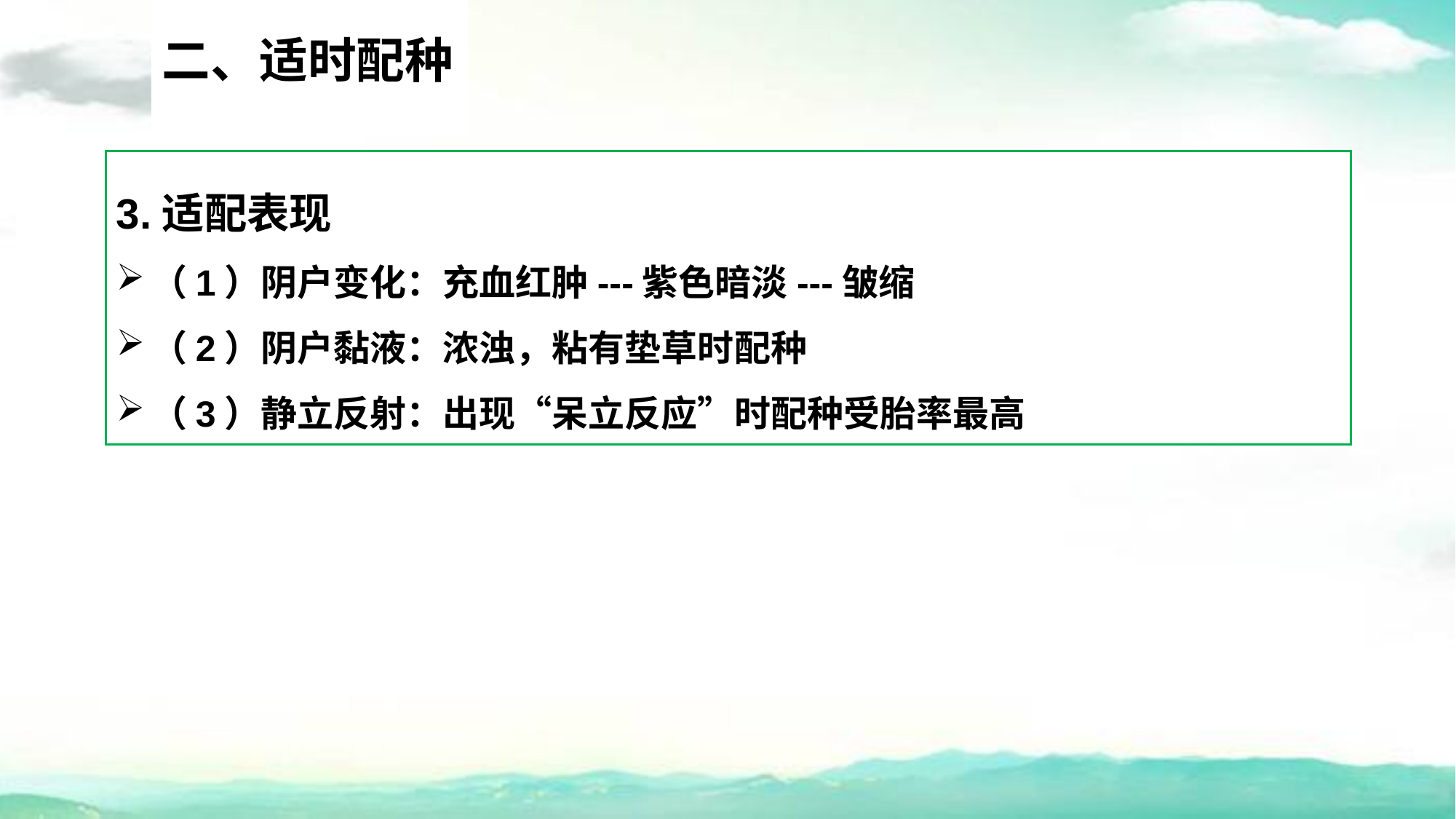

# 二、适时配种
3.适配表现
（1）阴户变化：充血红肿---紫色暗淡---皱缩
（2）阴户黏液：浓浊，粘有垫草时配种
（3）静立反射：出现“呆立反应”时配种受胎率最高